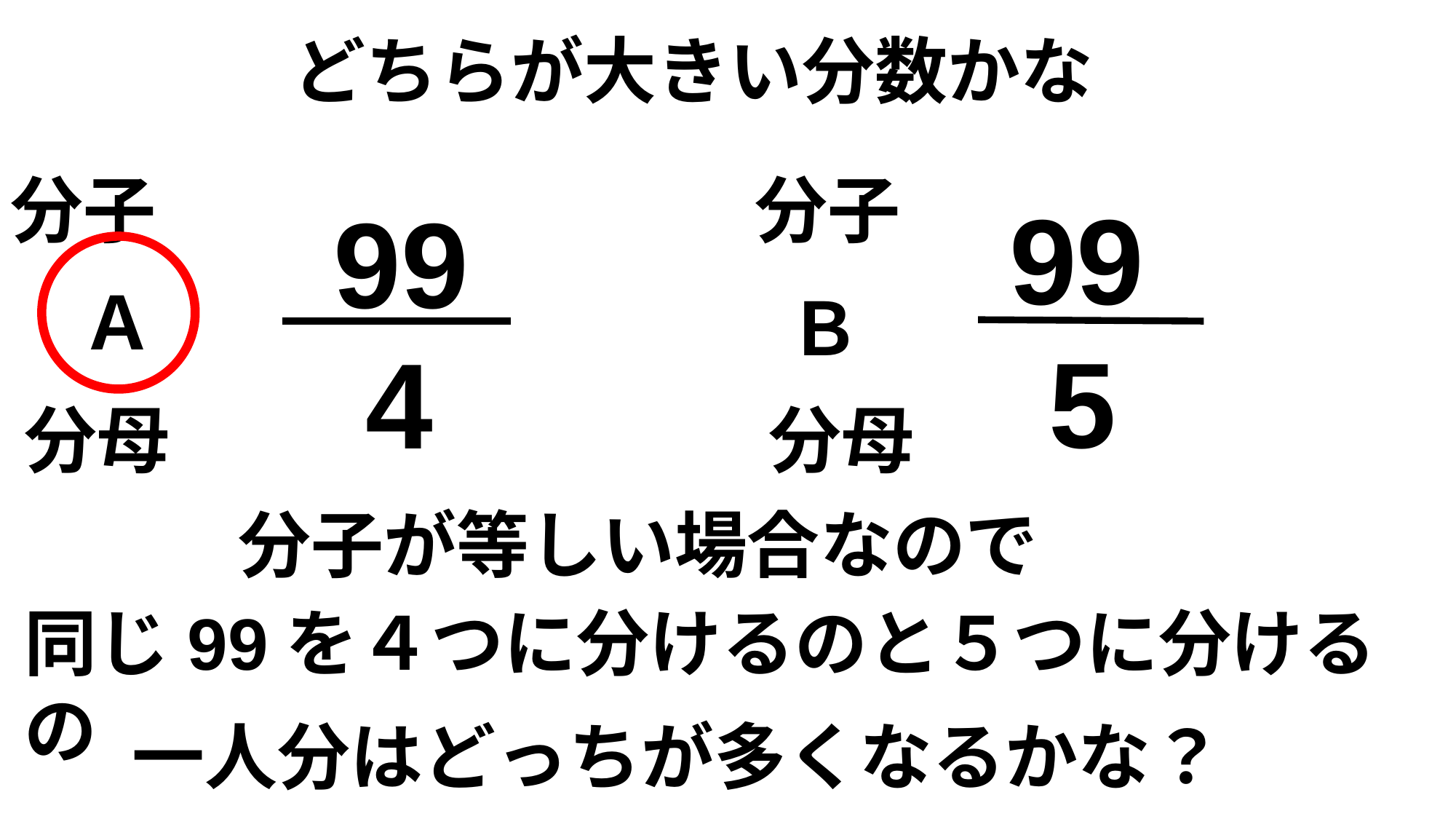

どちらが大きい分数かな
分子
分子
99
99

Ａ
Ｂ
5
4
分母
分母
分子が等しい場合なので
同じ99を４つに分けるのと５つに分けるの
一人分はどっちが多くなるかな？